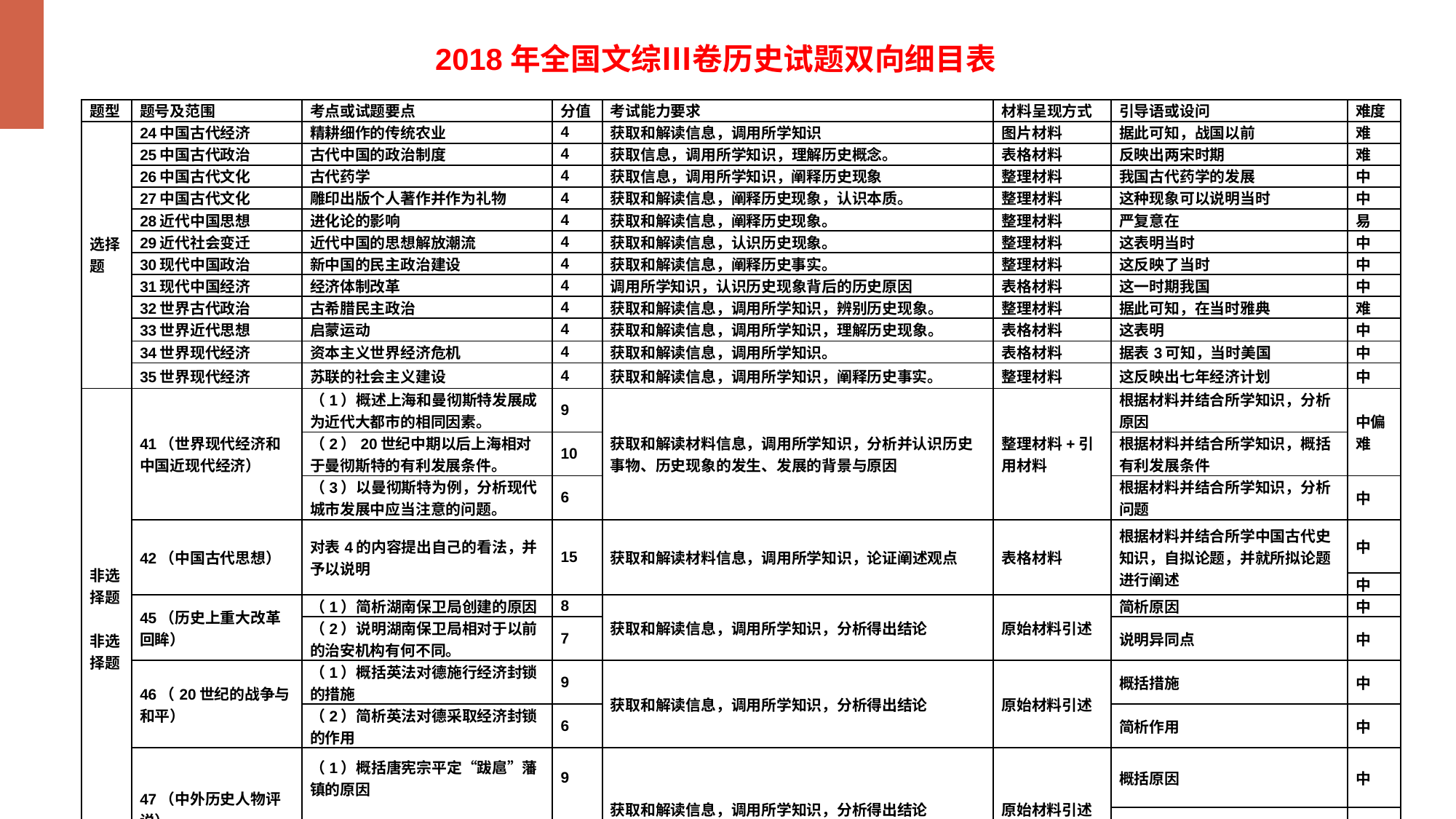

2018年全国文综Ⅲ卷历史试题双向细目表
| 题型 | 题号及范围 | 考点或试题要点 | 分值 | 考试能力要求 | 材料呈现方式 | 引导语或设问 | 难度 |
| --- | --- | --- | --- | --- | --- | --- | --- |
| 选择题 | 24中国古代经济 | 精耕细作的传统农业 | 4 | 获取和解读信息，调用所学知识 | 图片材料 | 据此可知，战国以前 | 难 |
|  | 25中国古代政治 | 古代中国的政治制度 | 4 | 获取信息，调用所学知识，理解历史概念。 | 表格材料 | 反映出两宋时期 | 难 |
|  | 26中国古代文化 | 古代药学 | 4 | 获取信息，调用所学知识，阐释历史现象 | 整理材料 | 我国古代药学的发展 | 中 |
|  | 27中国古代文化 | 雕印出版个人著作并作为礼物 | 4 | 获取和解读信息，阐释历史现象，认识本质。 | 整理材料 | 这种现象可以说明当时 | 中 |
|  | 28近代中国思想 | 进化论的影响 | 4 | 获取和解读信息，阐释历史现象。 | 整理材料 | 严复意在 | 易 |
|  | 29近代社会变迁 | 近代中国的思想解放潮流 | 4 | 获取和解读信息，认识历史现象。 | 整理材料 | 这表明当时 | 中 |
|  | 30现代中国政治 | 新中国的民主政治建设 | 4 | 获取和解读信息，阐释历史事实。 | 整理材料 | 这反映了当时 | 中 |
|  | 31现代中国经济 | 经济体制改革 | 4 | 调用所学知识，认识历史现象背后的历史原因 | 表格材料 | 这一时期我国 | 中 |
|  | 32世界古代政治 | 古希腊民主政治 | 4 | 获取和解读信息，调用所学知识，辨别历史现象。 | 整理材料 | 据此可知，在当时雅典 | 难 |
|  | 33世界近代思想 | 启蒙运动 | 4 | 获取和解读信息，调用所学知识，理解历史现象。 | 表格材料 | 这表明 | 中 |
|  | 34世界现代经济 | 资本主义世界经济危机 | 4 | 获取和解读信息，调用所学知识。 | 表格材料 | 据表3可知，当时美国 | 中 |
|  | 35世界现代经济 | 苏联的社会主义建设 | 4 | 获取和解读信息，调用所学知识，阐释历史事实。 | 整理材料 | 这反映出七年经济计划 | 中 |
| 非选择题 非选择题 | 41（世界现代经济和中国近现代经济） | （1）概述上海和曼彻斯特发展成为近代大都市的相同因素。 | 9 | 获取和解读材料信息，调用所学知识，分析并认识历史事物、历史现象的发生、发展的背景与原因 | 整理材料+引用材料 | 根据材料并结合所学知识，分析原因 | 中偏难 |
|  |  | （2）20世纪中期以后上海相对于曼彻斯特的有利发展条件。 | 10 |  |  | 根据材料并结合所学知识，概括有利发展条件 |  |
|  |  | （3）以曼彻斯特为例，分析现代城市发展中应当注意的问题。 | 6 |  |  | 根据材料并结合所学知识，分析问题 | 中 |
|  | 42（中国古代思想） | 对表4的内容提出自己的看法，并予以说明 | 15 | 获取和解读材料信息，调用所学知识，论证阐述观点 | 表格材料 | 根据材料并结合所学中国古代史知识，自拟论题，并就所拟论题进行阐述 | 中 |
|  |  |  |  |  |  |  | 中 |
|  | 45（历史上重大改革回眸） | （1）简析湖南保卫局创建的原因 | 8 | 获取和解读信息，调用所学知识，分析得出结论 | 原始材料引述 | 简析原因 | 中 |
|  |  | （2）说明湖南保卫局相对于以前的治安机构有何不同。 | 7 |  |  | 说明异同点 | 中 |
|  | 46（20世纪的战争与和平） | （1）概括英法对德施行经济封锁的措施 | 9 | 获取和解读信息，调用所学知识，分析得出结论 | 原始材料引述 | 概括措施 | 中 |
|  |  | （2）简析英法对德采取经济封锁的作用 | 6 |  |  | 简析作用 | 中 |
|  | 47（中外历史人物评说） | （1）概括唐宪宗平定“跋扈”藩镇的原因 | 9 | 获取和解读信息，调用所学知识，分析得出结论 | 原始材料引述 | 概括原因 | 中 |
|  |  | （2）说明唐宪宗作为中兴之君，与唐太宗历史功绩的共同之处 | 6 |  |  |  |  |
|  |  |  |  |  |  | 说明共同之处 | 中 |